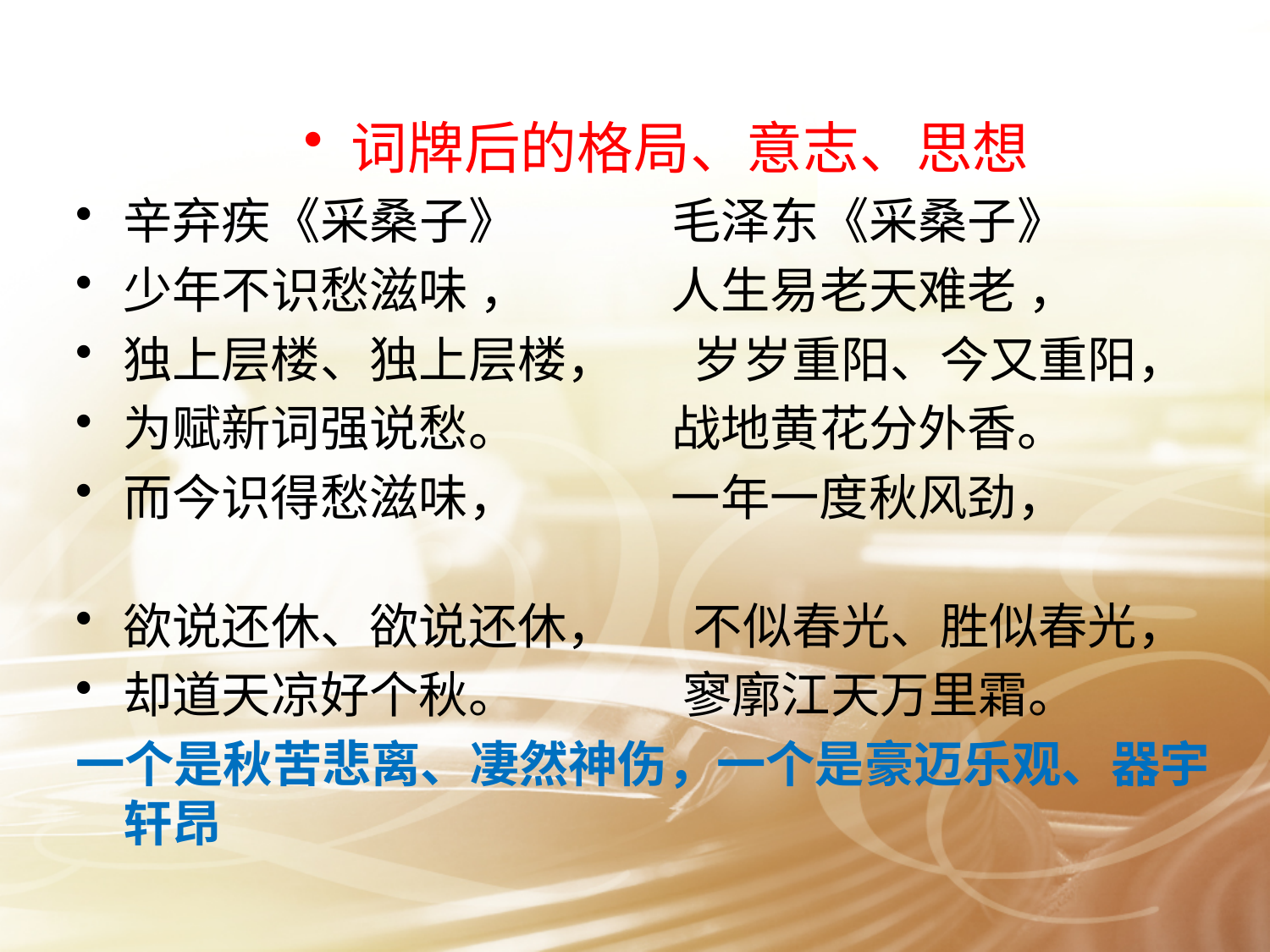

#
词牌后的格局、意志、思想
辛弃疾《采桑子》              毛泽东《采桑子》
少年不识愁滋味 ，             人生易老天难老 ，
独上层楼、独上层楼，       岁岁重阳、今又重阳，
为赋新词强说愁。              战地黄花分外香。
而今识得愁滋味，              一年一度秋风劲，
欲说还休、欲说还休，       不似春光、胜似春光，
却道天凉好个秋。               寥廓江天万里霜。
一个是秋苦悲离、凄然神伤，一个是豪迈乐观、器宇轩昂